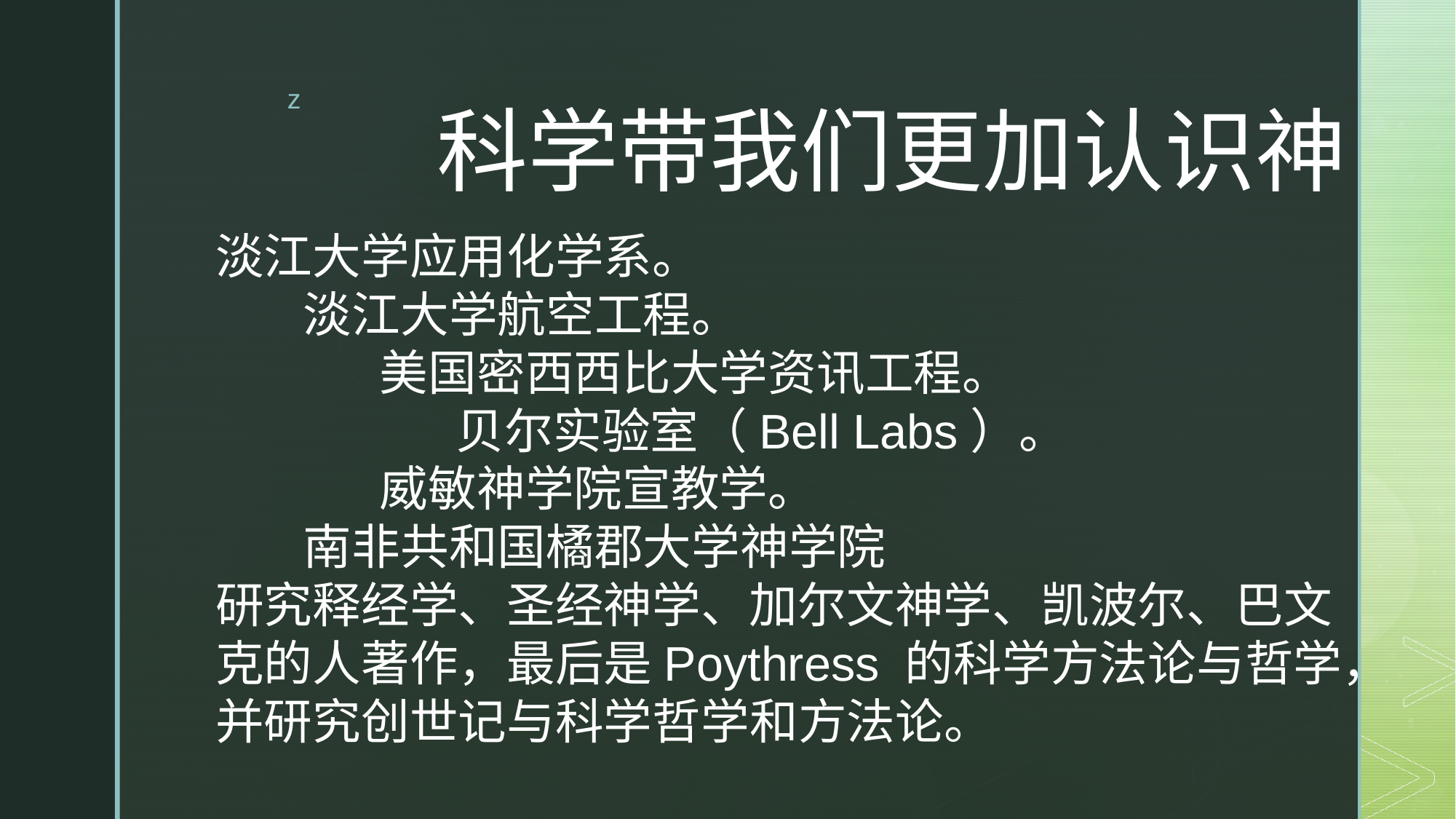

# 科学带我们更加认识神
淡江大学应用化学系。
       淡江大学航空工程。
              美国密西西比大学资讯工程。
                     贝尔实验室（Bell Labs）。
              威敏神学院宣教学。
       南非共和国橘郡大学神学院
研究释经学、圣经神学、加尔文神学、凯波尔、巴文克的人著作，最后是Poythress 的科学方法论与哲学，并研究创世记与科学哲学和方法论。